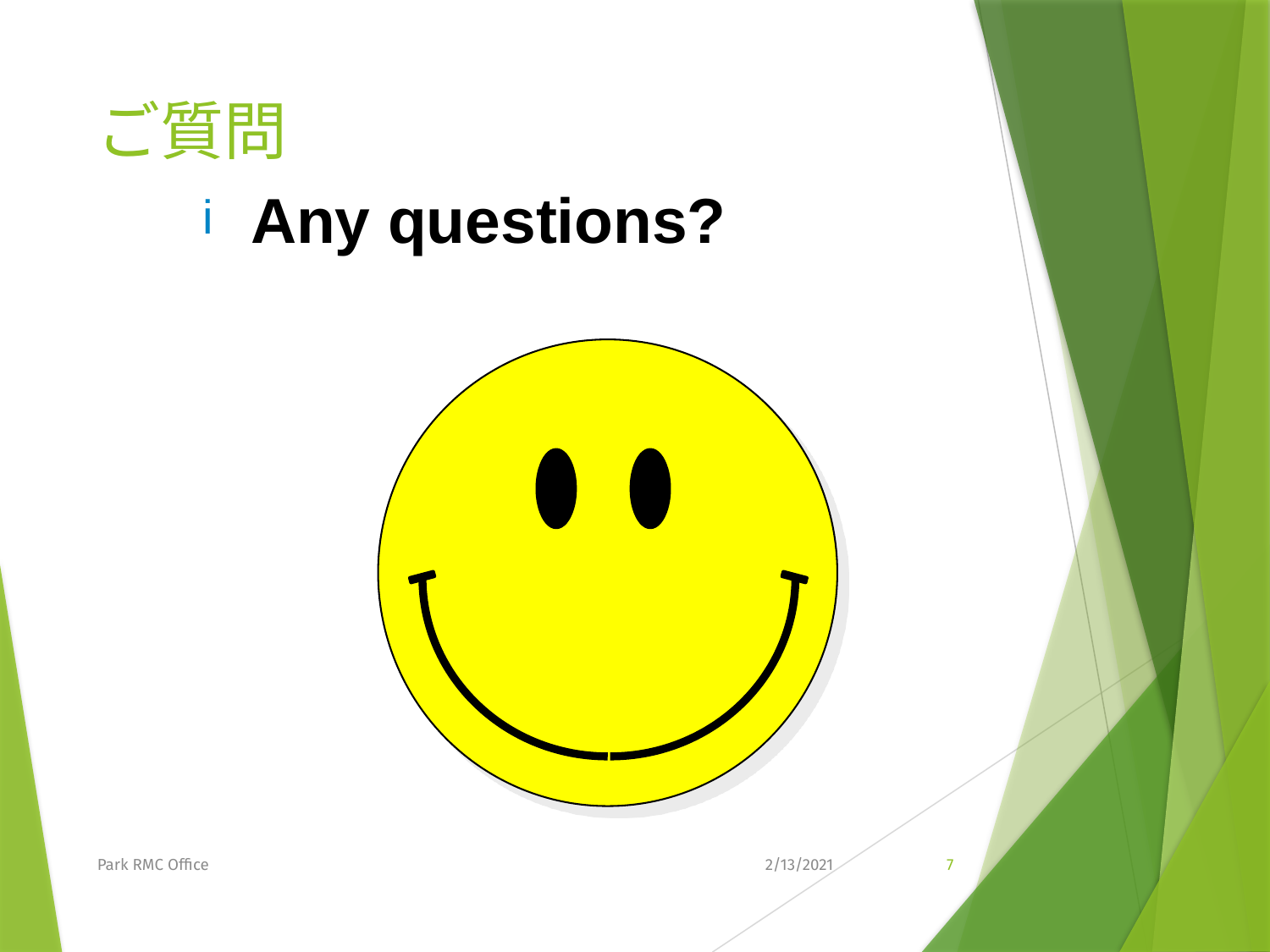

# ご質問
Any questions?

Park RMC Office
2/13/2021
7